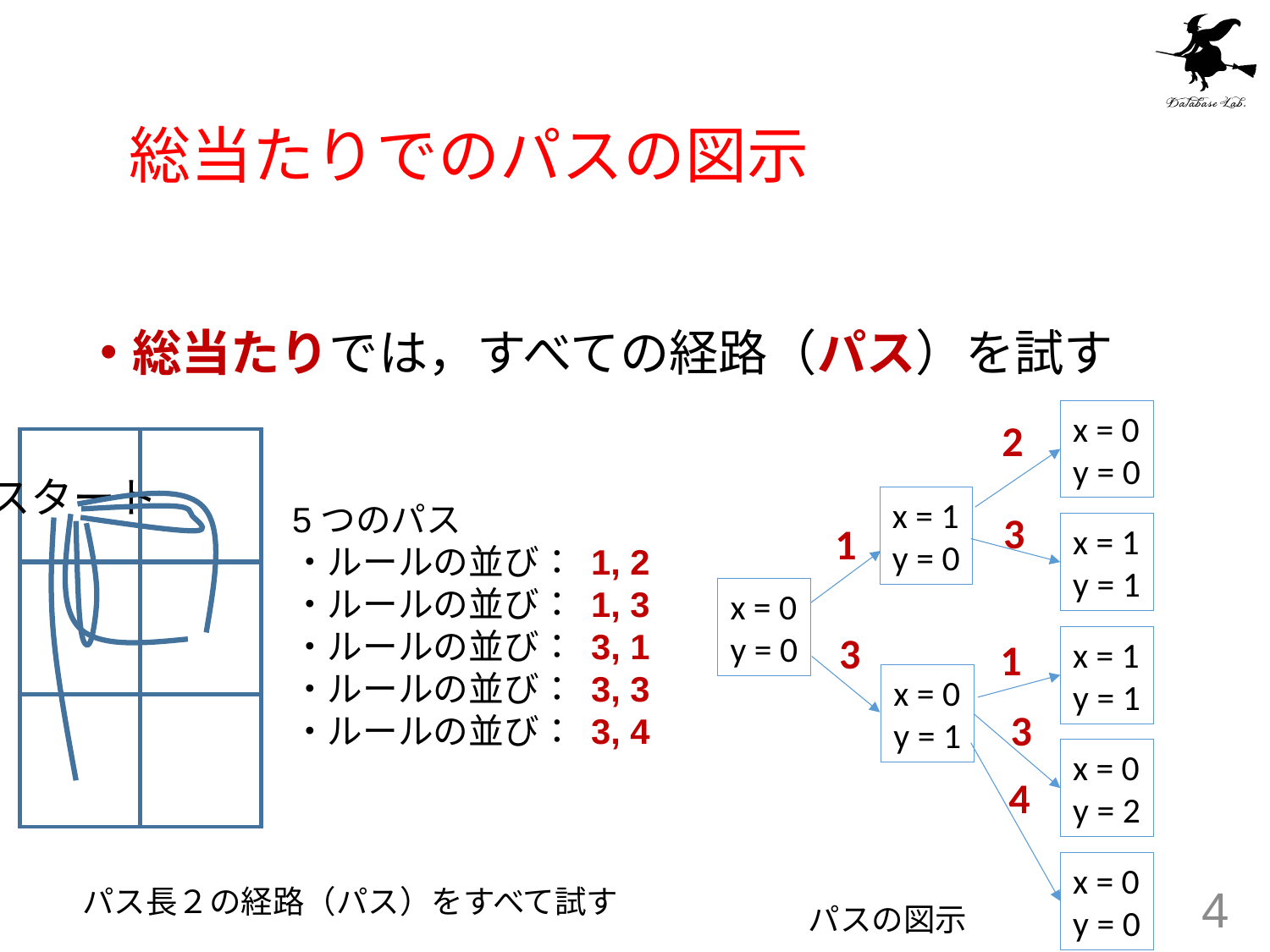

# 総当たりでのパスの図示
総当たりでは，すべての経路（パス）を試す

x = 0
y = 0
2

スタート

x = 1
y = 0
5つのパス
・ルールの並び： 1, 2
・ルールの並び： 1, 3
・ルールの並び： 3, 1
・ルールの並び： 3, 3
・ルールの並び： 3, 4
3
1
x = 1
y = 1
x = 0
y = 0
3
x = 1
y = 1
1
x = 0
y = 1
3
x = 0
y = 2
4
x = 0
y = 0
パス長２の経路（パス）をすべて試す
4
パスの図示